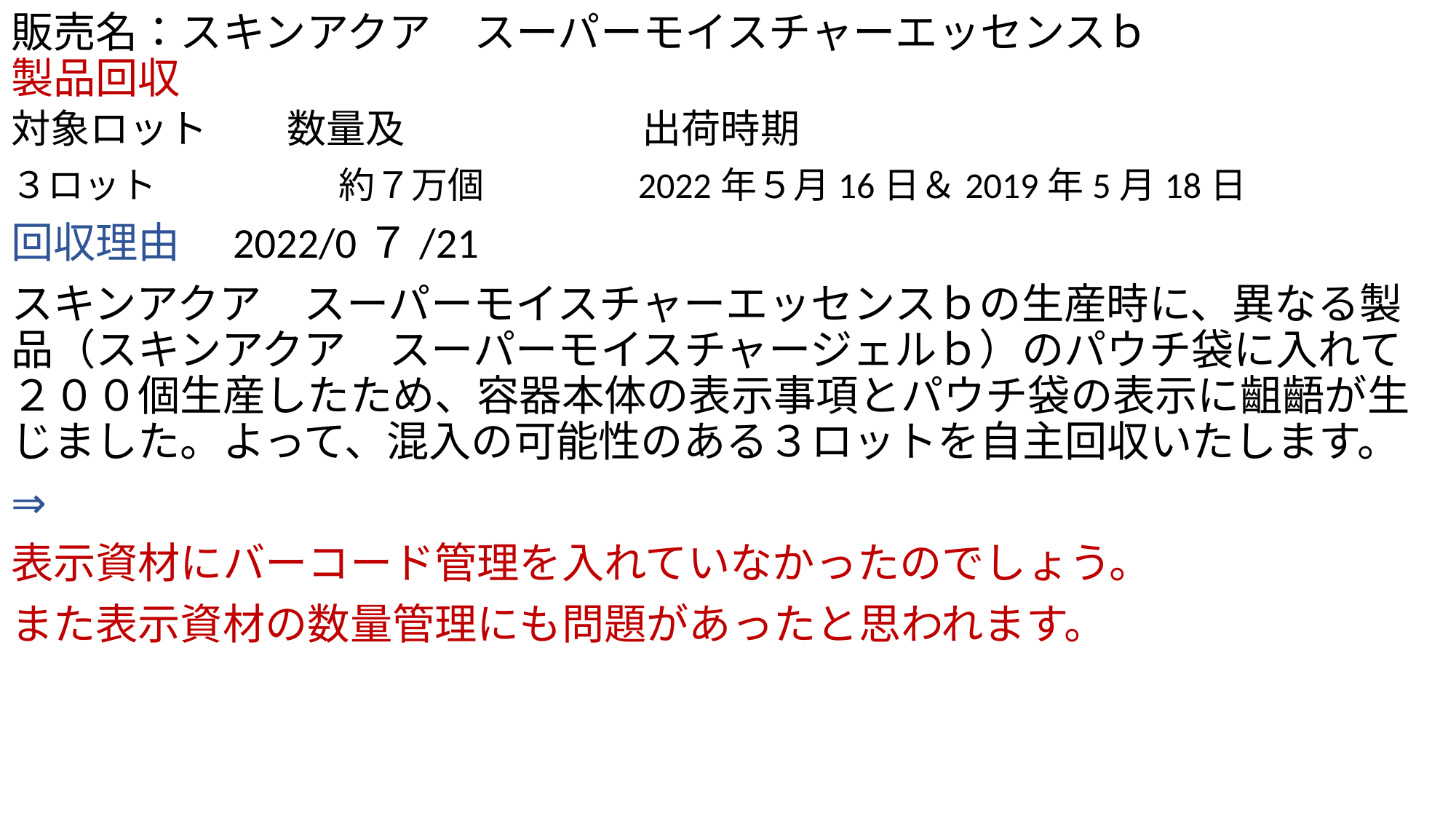

# 販売名：スキンアクア　スーパーモイスチャーエッセンスｂ　　　　　　製品回収
対象ロット　　数量及　　　　　　出荷時期
３ロット　　　　　約７万個　　　　2022年５月16日＆2019年5月18日
回収理由　2022/0７/21
スキンアクア　スーパーモイスチャーエッセンスｂの生産時に、異なる製品（スキンアクア　スーパーモイスチャージェルｂ）のパウチ袋に入れて２００個生産したため、容器本体の表示事項とパウチ袋の表示に齟齬が生じました。よって、混入の可能性のある３ロットを自主回収いたします。
⇒
表示資材にバーコード管理を入れていなかったのでしょう。
また表示資材の数量管理にも問題があったと思われます。